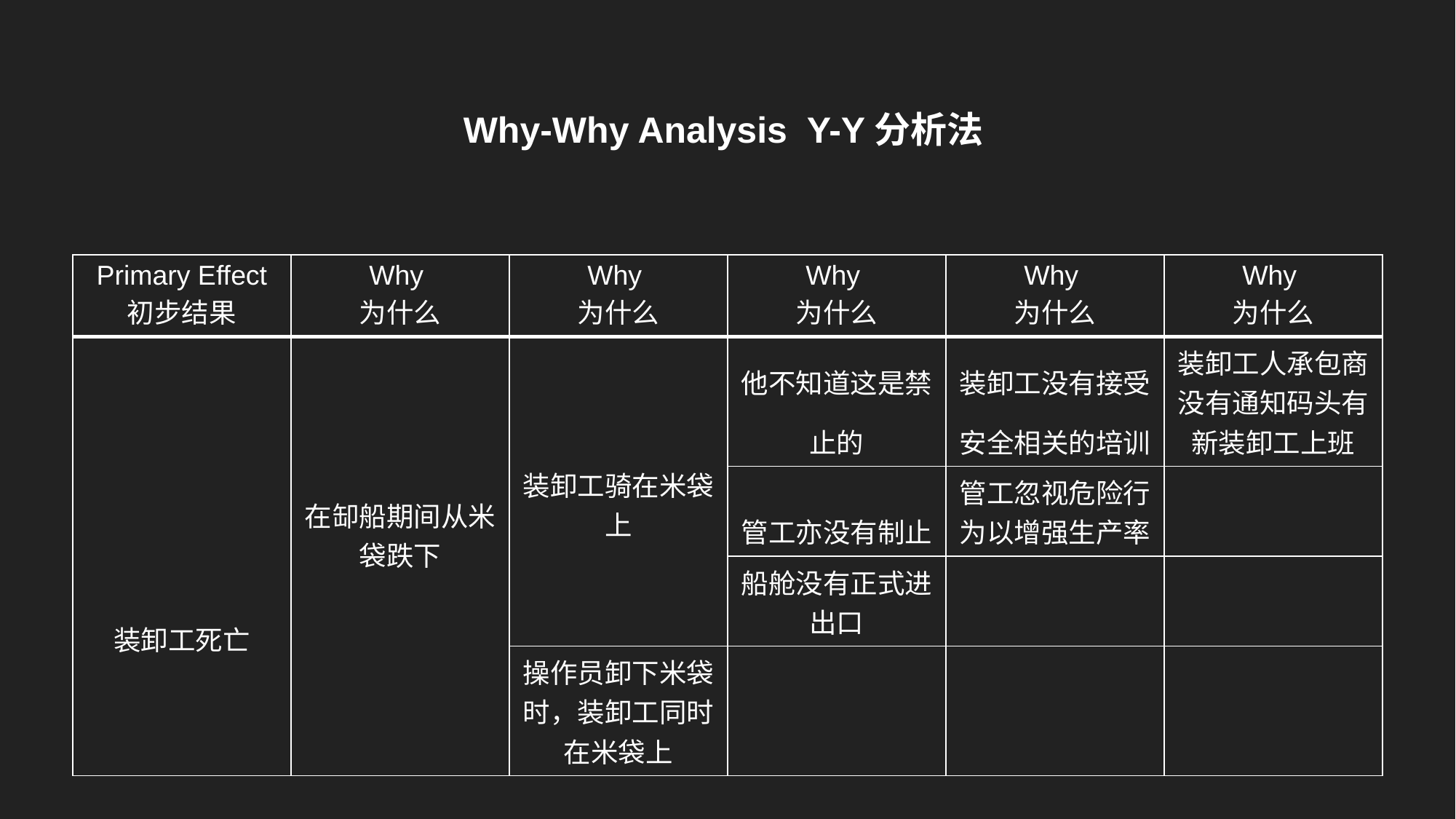

# Why-Why Analysis  Y-Y分析法
| Primary Effect 初步结果 | Why 为什么 | Why 为什么 | Why 为什么 | Why 为什么 | Why 为什么 |
| --- | --- | --- | --- | --- | --- |
| 装卸工死亡 | 在缷船期间从米袋跌下 | 装卸工骑在米袋上 | 他不知道这是禁止的 | 装卸工没有接受安全相关的培训 | 装卸工人承包商没有通知码头有新装卸工上班 |
|  |  |  | 管工亦没有制止 | 管工忽视危险行为以增强生产率 |  |
|  |  |  | 船舱没有正式进出口 |  |  |
|  |  | 操作员卸下米袋时，装卸工同时在米袋上 |  |  |  |